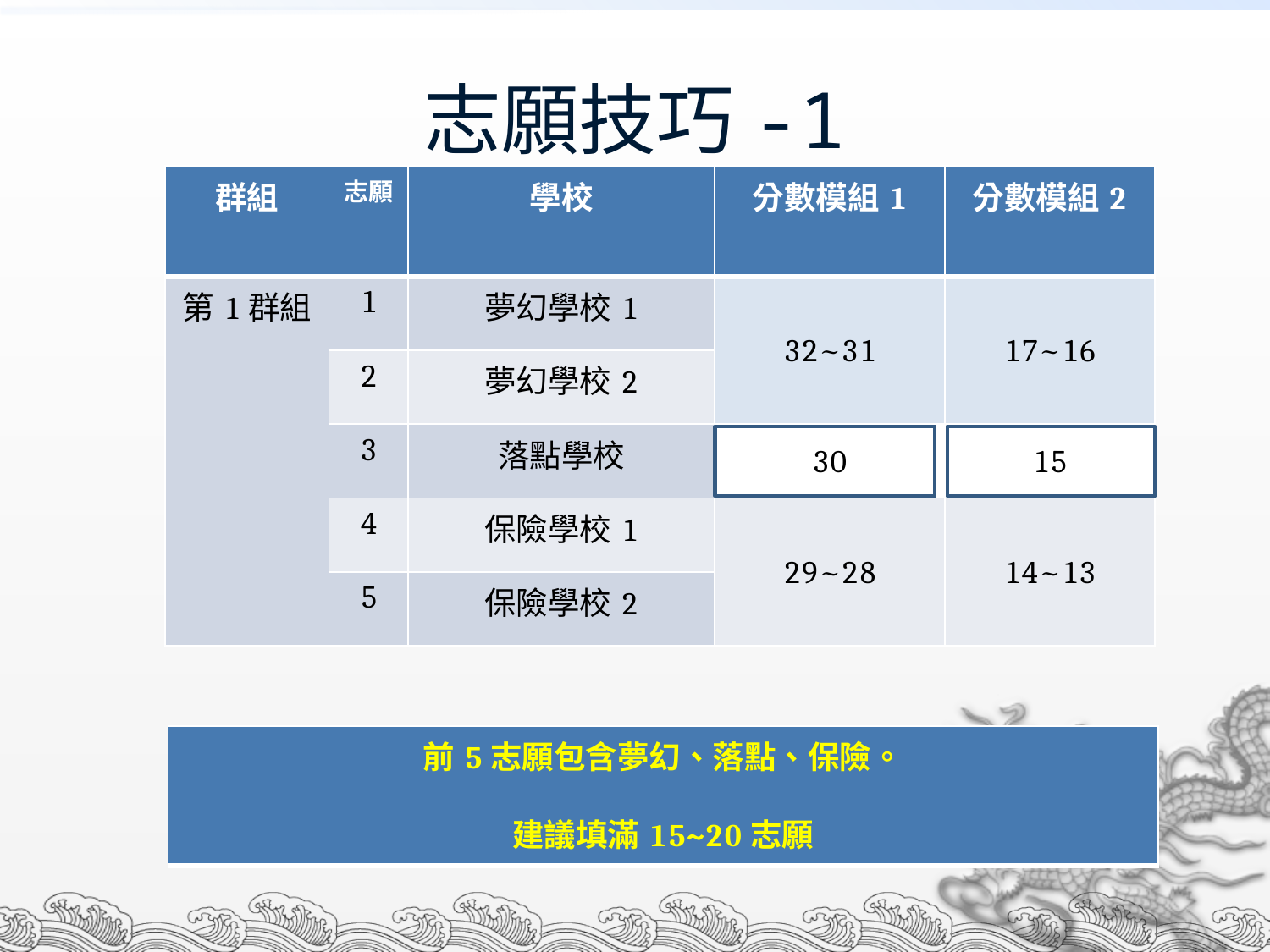

# 志願技巧-1
| 群組 | 志願 | 學校 | 分數模組1 | 分數模組2 |
| --- | --- | --- | --- | --- |
| 第1群組 | 1 | 夢幻學校1 | 32~31 | 17~16 |
|  | 2 | 夢幻學校2 |  |  |
|  | 3 | 落點學校 | 30 | 15 |
|  | 4 | 保險學校1 | 29~28 | 14~13 |
|  | 5 | 保險學校2 |  |  |

| 前5志願包含夢幻、落點、保險。 建議填滿15~20志願 |
| --- |